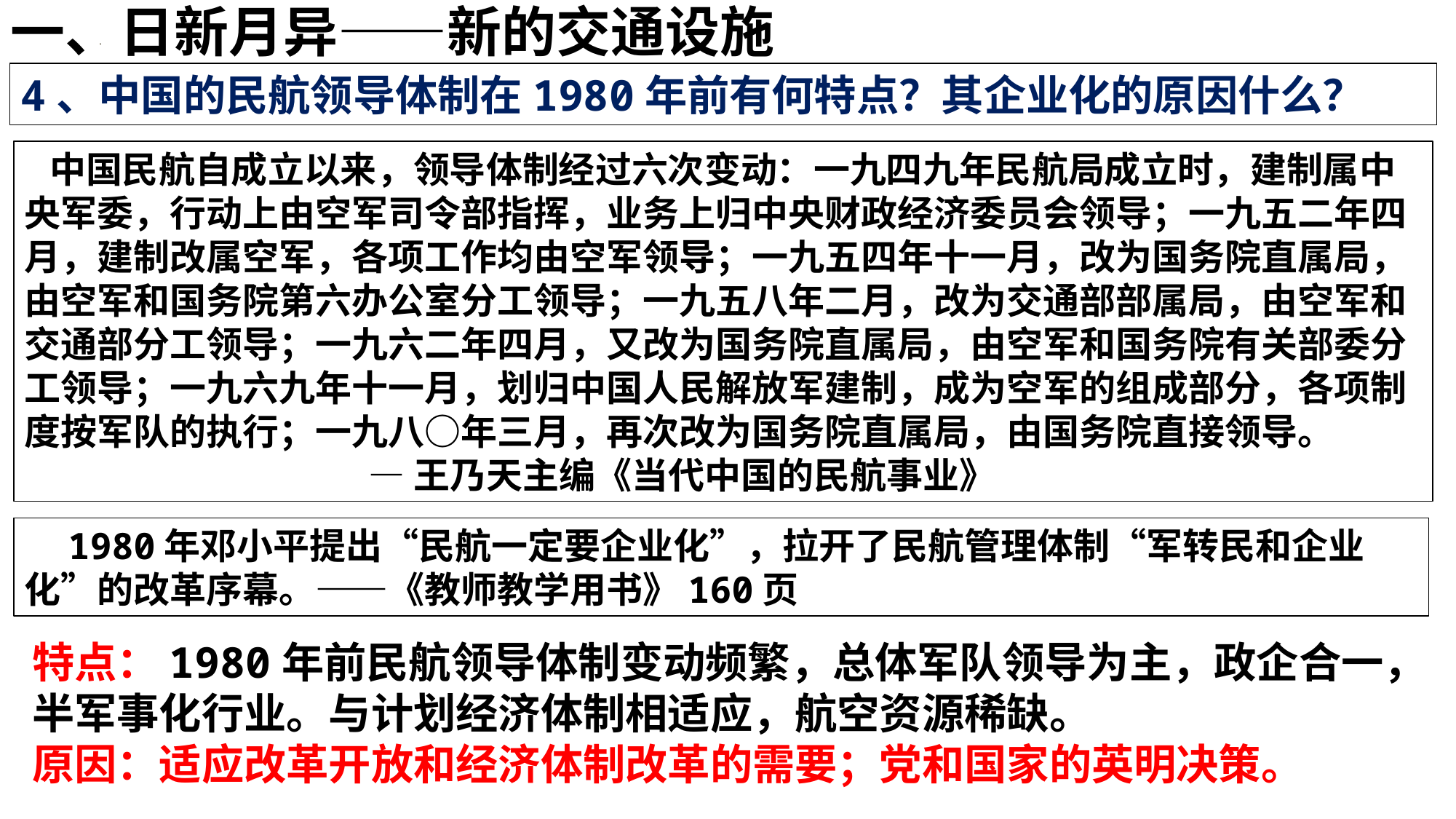

一、日新月异——新的交通设施
4、中国的民航领导体制在1980年前有何特点？其企业化的原因什么？
  中国民航自成立以来，领导体制经过六次变动：一九四九年民航局成立时，建制属中央军委，行动上由空军司令部指挥，业务上归中央财政经济委员会领导；一九五二年四月，建制改属空军，各项工作均由空军领导；一九五四年十一月，改为国务院直属局，由空军和国务院第六办公室分工领导；一九五八年二月，改为交通部部属局，由空军和交通部分工领导；一九六二年四月，又改为国务院直属局，由空军和国务院有关部委分工领导；一九六九年十一月，划归中国人民解放军建制，成为空军的组成部分，各项制度按军队的执行；一九八○年三月，再次改为国务院直属局，由国务院直接领导。
                                          —王乃天主编《当代中国的民航事业》
  1980年邓小平提出“民航一定要企业化”，拉开了民航管理体制“军转民和企业化”的改革序幕。——《教师教学用书》160页
特点：1980年前民航领导体制变动频繁，总体军队领导为主，政企合一，半军事化行业。与计划经济体制相适应，航空资源稀缺。
原因：适应改革开放和经济体制改革的需要；党和国家的英明决策。